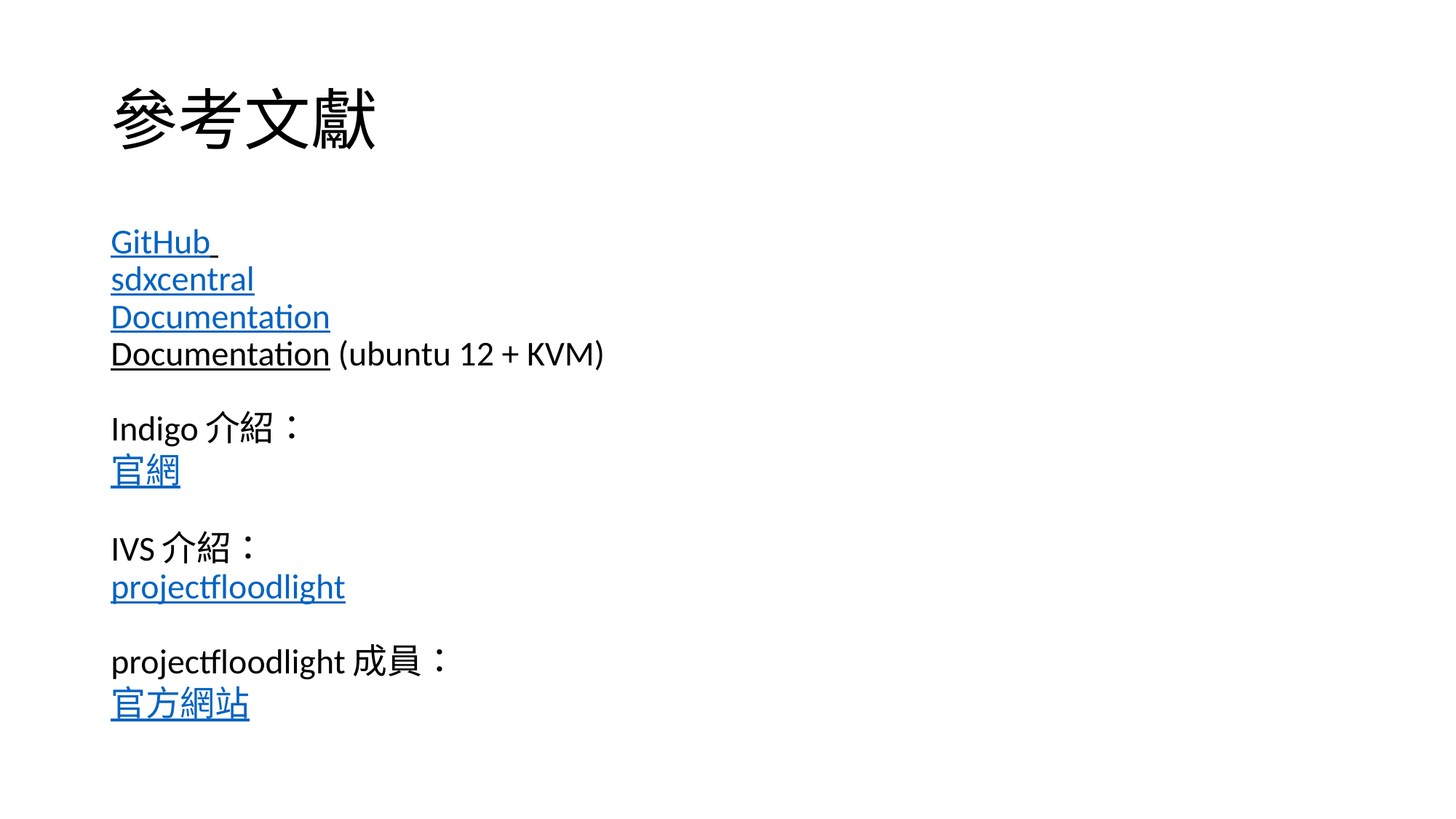

# 參考文獻
GitHub 
sdxcentral
Documentation
Documentation (ubuntu 12 + KVM)
Indigo介紹：
官網
IVS介紹：
projectfloodlight
projectfloodlight成員：
官方網站